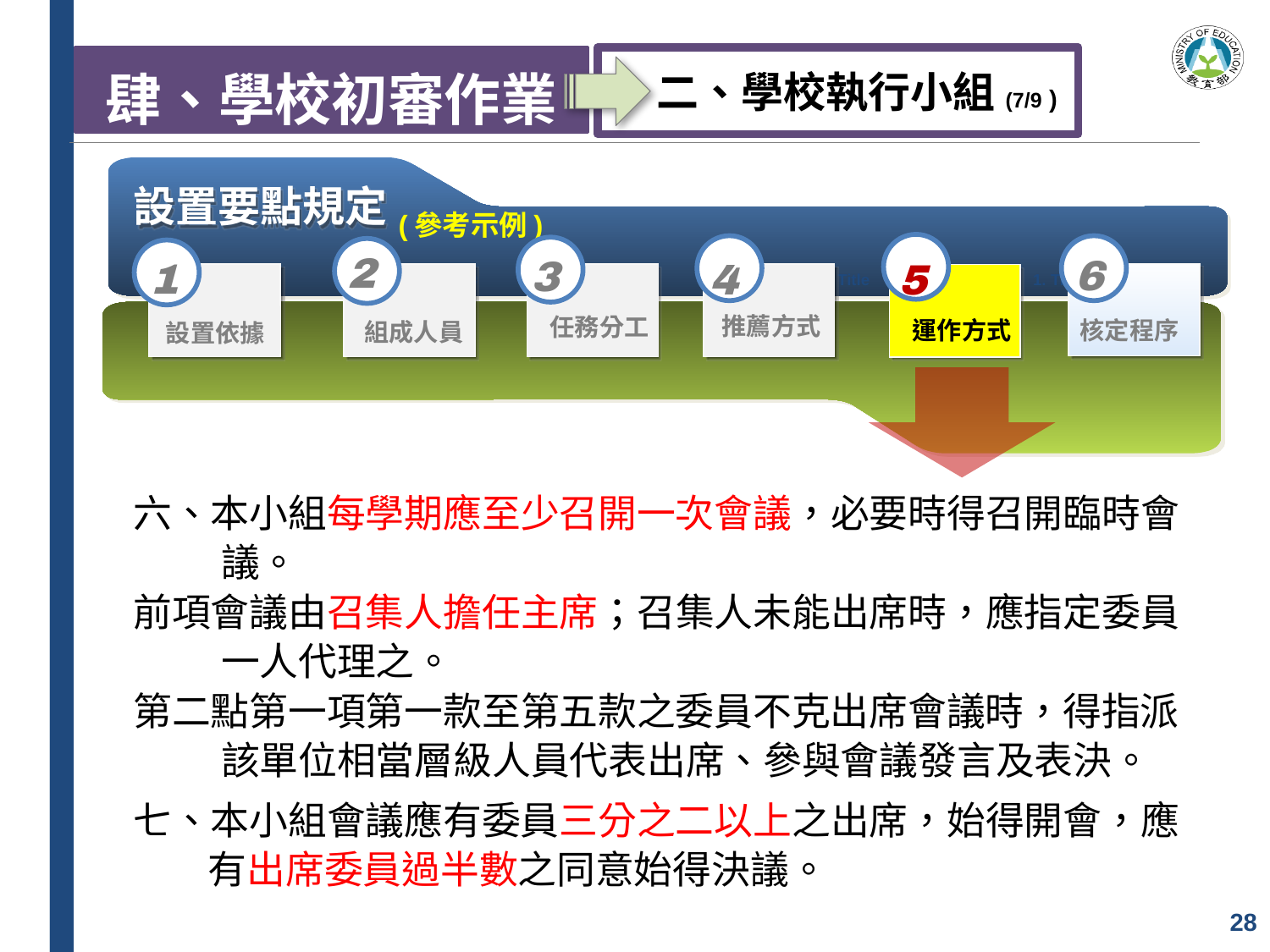

肆、學校初審作業
二、學校執行小組(7/9 ))

設置要點規定

(參考示例)

2

6
3
1
4
5
2. Title
3. Title
1. Title
1. Title
1. Title

設置依據

推薦方式
任務分工

運作方式
核定程序
組成人員

六、本小組每學期應至少召開一次會議，必要時得召開臨時會議。
前項會議由召集人擔任主席；召集人未能出席時，應指定委員一人代理之。
第二點第一項第一款至第五款之委員不克出席會議時，得指派該單位相當層級人員代表出席、參與會議發言及表決。
七、本小組會議應有委員三分之二以上之出席，始得開會，應有出席委員過半數之同意始得決議。
28
28